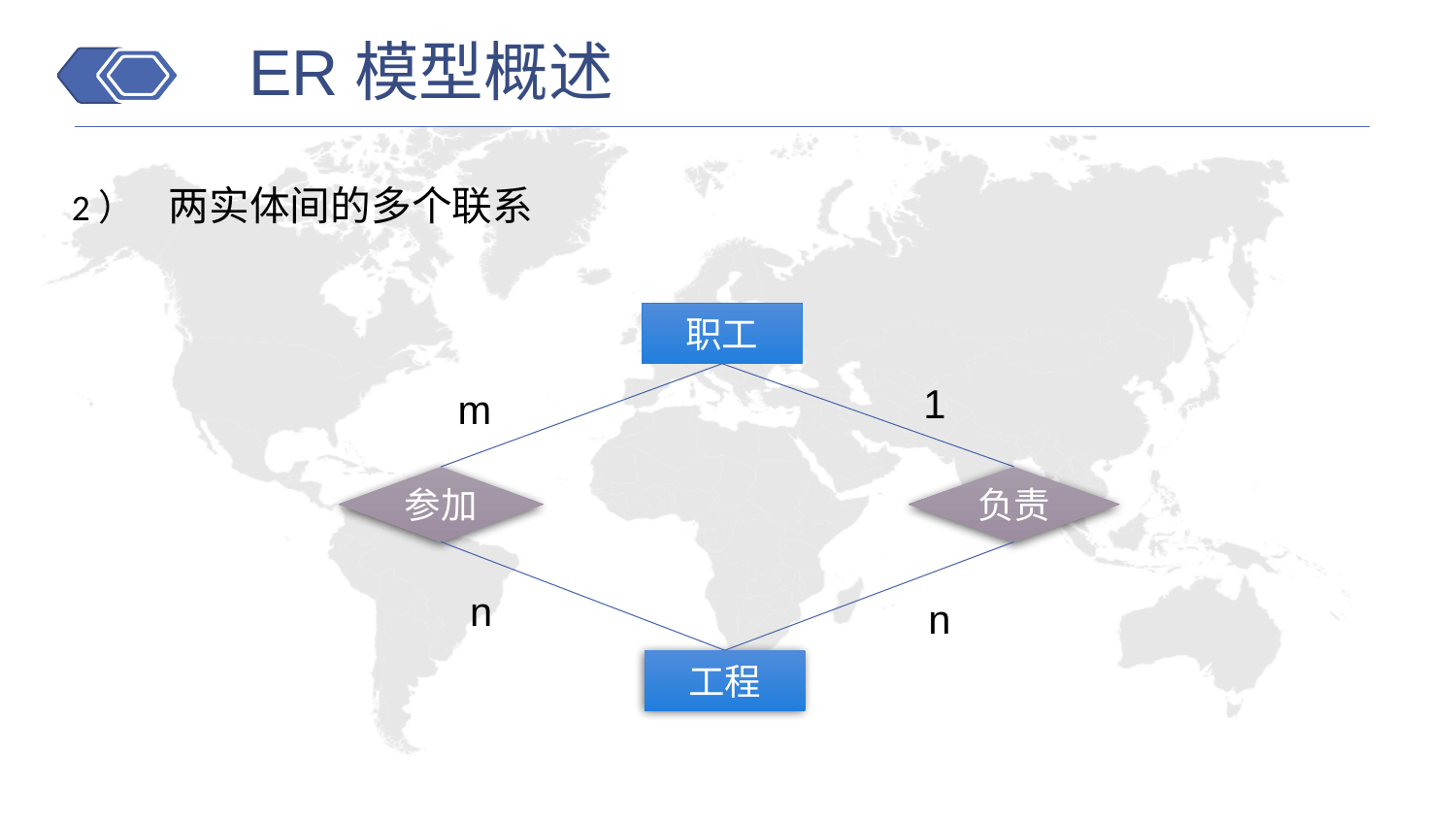

ER模型概述

2）    两实体间的多个联系
职工
1
m
参加
负责
n
n
工程